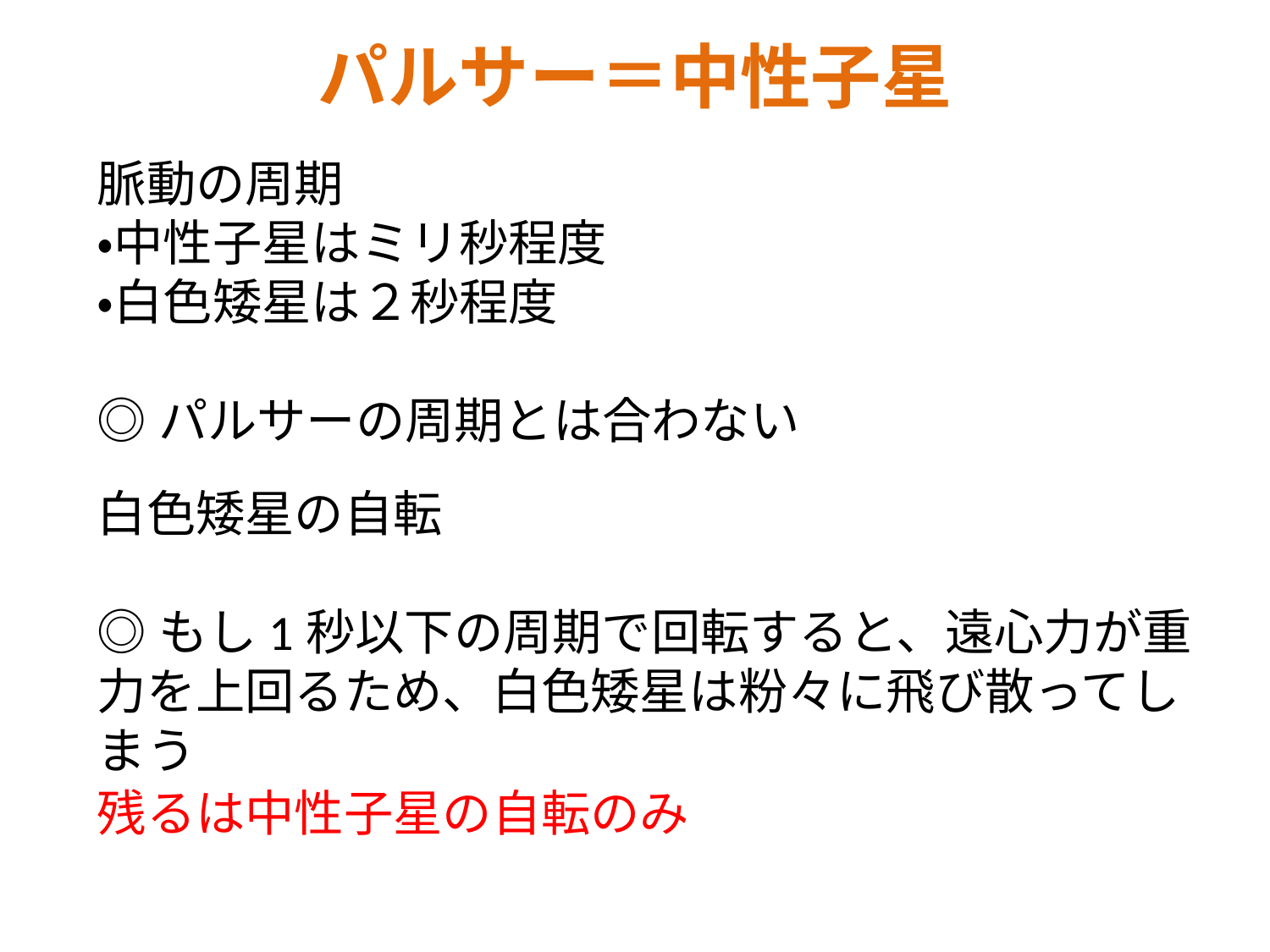

パルサー＝中性子星
脈動の周期
・中性子星はミリ秒程度
・白色矮星は２秒程度

◎パルサーの周期とは合わない
白色矮星の自転

◎もし1秒以下の周期で回転すると、遠心力が重力を上回るため、白色矮星は粉々に飛び散ってしまう
残るは中性子星の自転のみ